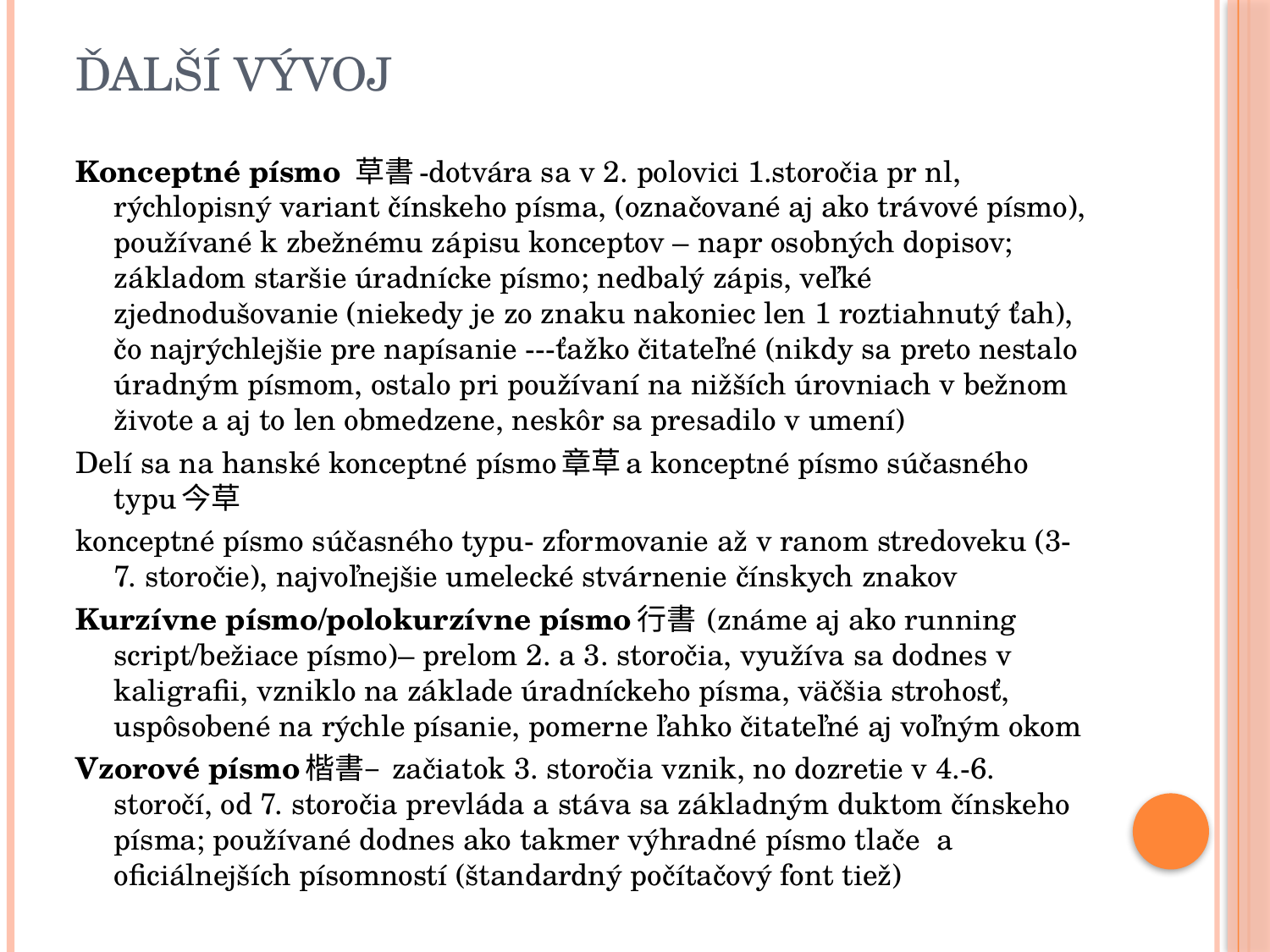

# Ďalší vývoj
Konceptné písmo 草書-dotvára sa v 2. polovici 1.storočia pr nl, rýchlopisný variant čínskeho písma, (označované aj ako trávové písmo), používané k zbežnému zápisu konceptov – napr osobných dopisov; základom staršie úradnícke písmo; nedbalý zápis, veľké zjednodušovanie (niekedy je zo znaku nakoniec len 1 roztiahnutý ťah), čo najrýchlejšie pre napísanie ---ťažko čitateľné (nikdy sa preto nestalo úradným písmom, ostalo pri používaní na nižších úrovniach v bežnom živote a aj to len obmedzene, neskôr sa presadilo v umení)
Delí sa na hanské konceptné písmo章草a konceptné písmo súčasného typu今草
konceptné písmo súčasného typu- zformovanie až v ranom stredoveku (3-7. storočie), najvoľnejšie umelecké stvárnenie čínskych znakov
Kurzívne písmo/polokurzívne písmo行書 (známe aj ako running script/bežiace písmo)– prelom 2. a 3. storočia, využíva sa dodnes v kaligrafii, vzniklo na základe úradníckeho písma, väčšia strohosť, uspôsobené na rýchle písanie, pomerne ľahko čitateľné aj voľným okom
Vzorové písmo楷書– začiatok 3. storočia vznik, no dozretie v 4.-6. storočí, od 7. storočia prevláda a stáva sa základným duktom čínskeho písma; používané dodnes ako takmer výhradné písmo tlače  a oficiálnejších písomností (štandardný počítačový font tiež)